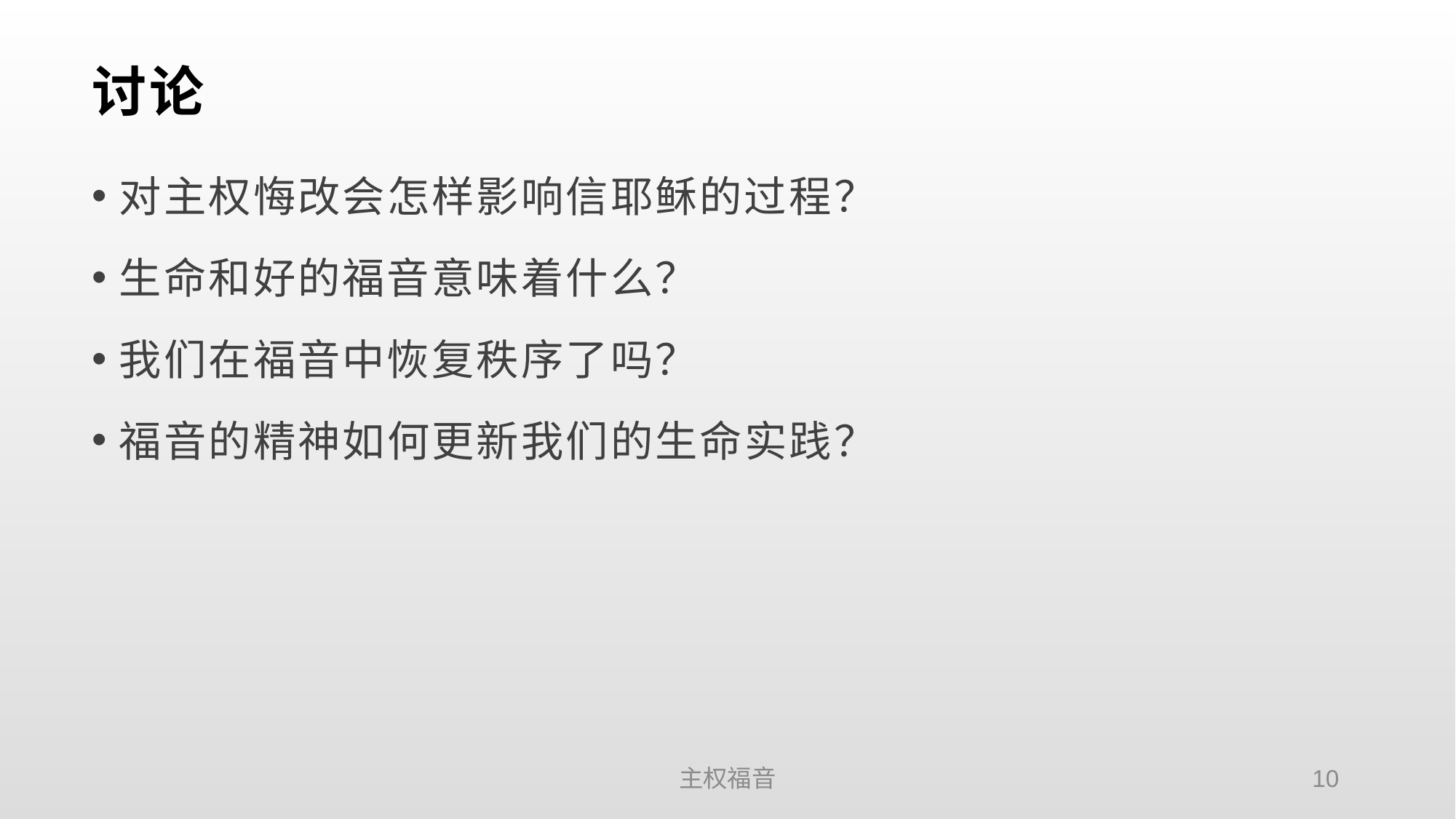

# 讨论
对主权悔改会怎样影响信耶稣的过程？
生命和好的福音意味着什么？
我们在福音中恢复秩序了吗？
福音的精神如何更新我们的生命实践？
主权福音
10